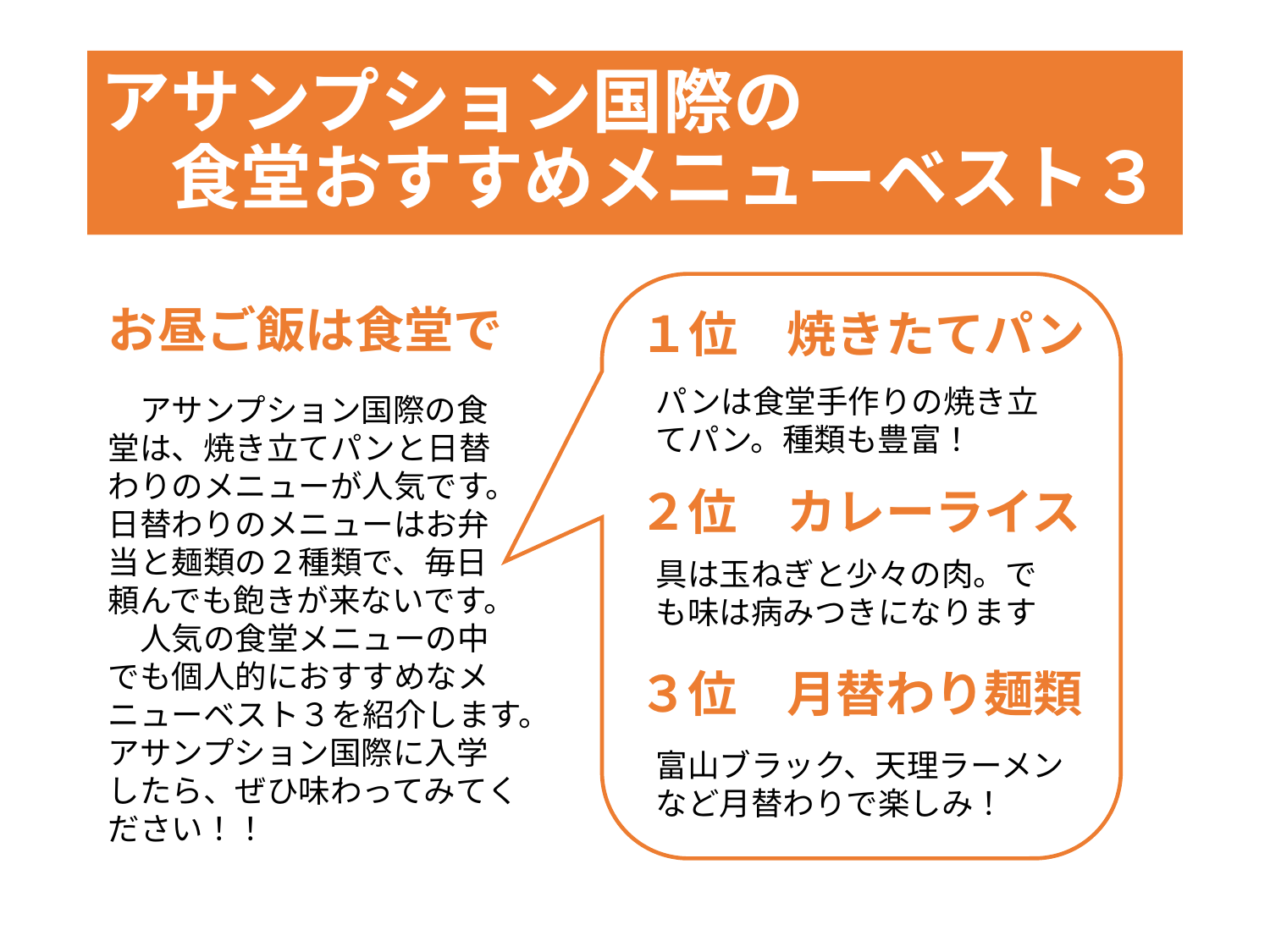

# アサンプション国際の 　食堂おすすめメニューベスト３

お昼ご飯は食堂で
１位　焼きたてパン
パンは食堂手作りの焼き立てパン。種類も豊富！
　アサンプション国際の食堂は、焼き立てパンと日替わりのメニューが人気です。日替わりのメニューはお弁当と麺類の２種類で、毎日頼んでも飽きが来ないです。
　人気の食堂メニューの中でも個人的におすすめなメニューベスト３を紹介します。アサンプション国際に入学したら、ぜひ味わってみてください！！
２位　カレーライス
具は玉ねぎと少々の肉。でも味は病みつきになります
３位　月替わり麺類
富山ブラック、天理ラーメンなど月替わりで楽しみ！